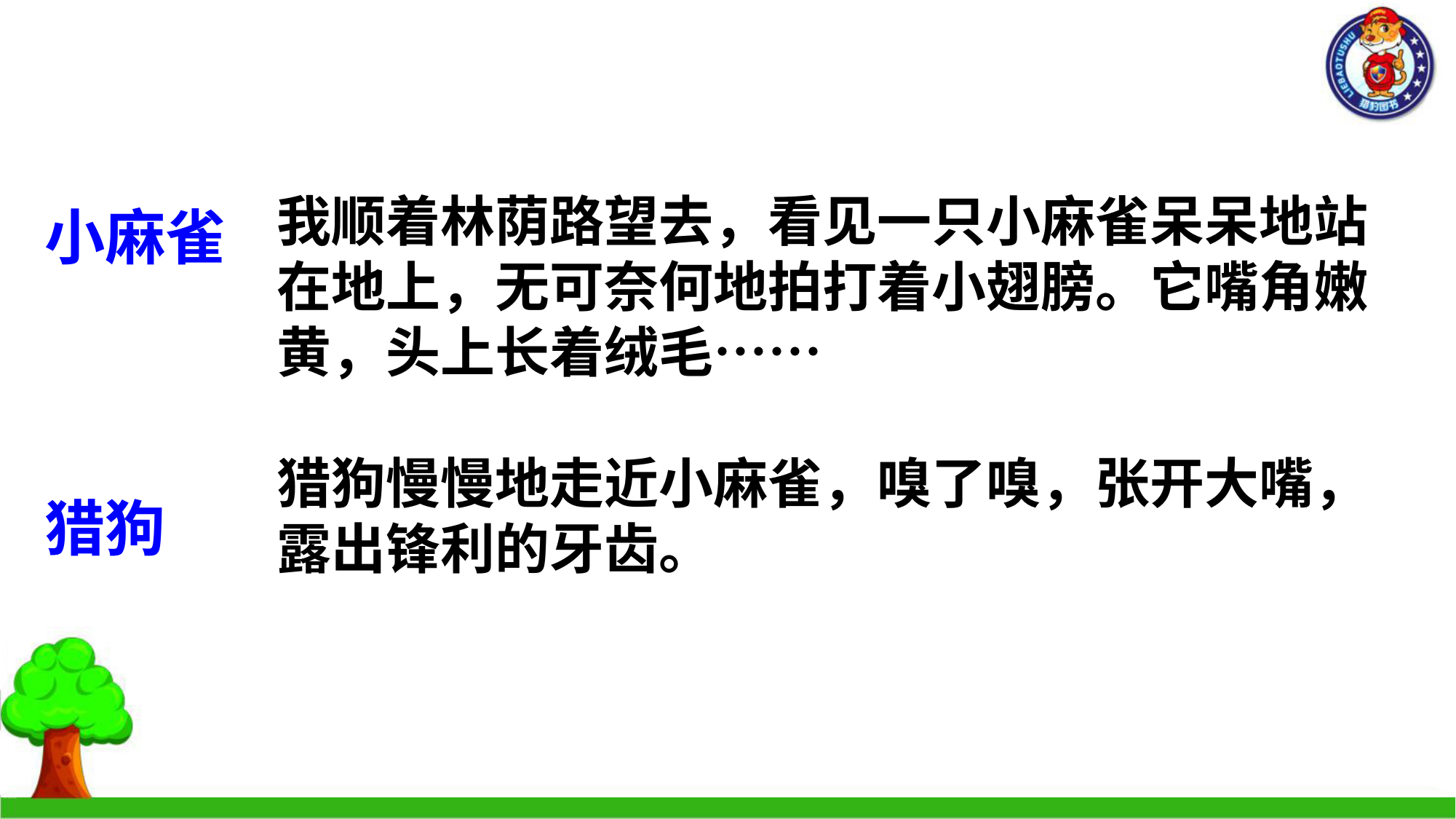

我顺着林荫路望去，看见一只小麻雀呆呆地站在地上，无可奈何地拍打着小翅膀。它嘴角嫩黄，头上长着绒毛……

猎狗慢慢地走近小麻雀，嗅了嗅，张开大嘴，露出锋利的牙齿。

小麻雀

猎狗